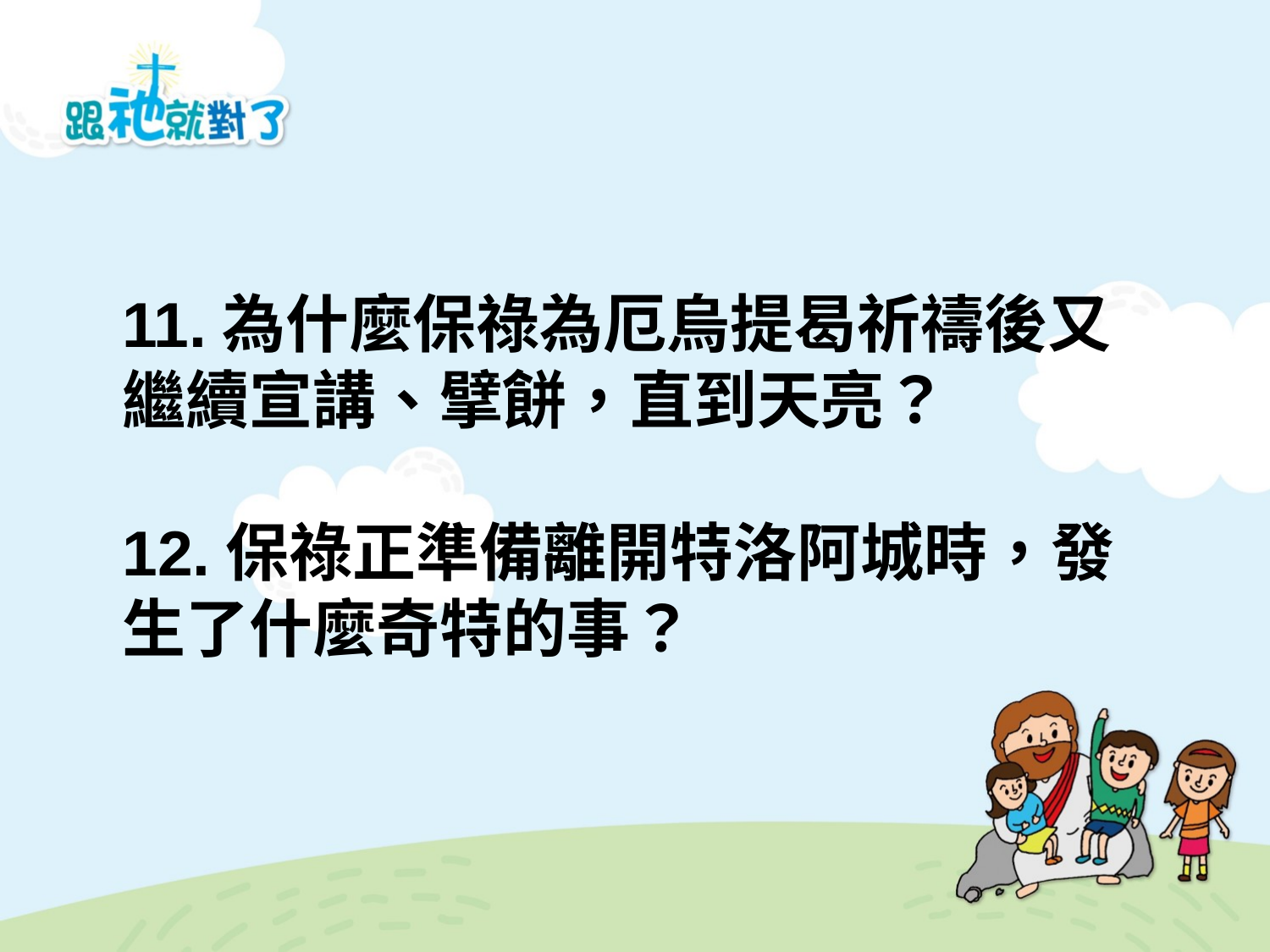

11.為什麼保祿為厄烏提曷祈禱後又繼續宣講、擘餅，直到天亮？

12.保祿正準備離開特洛阿城時，發生了什麼奇特的事？